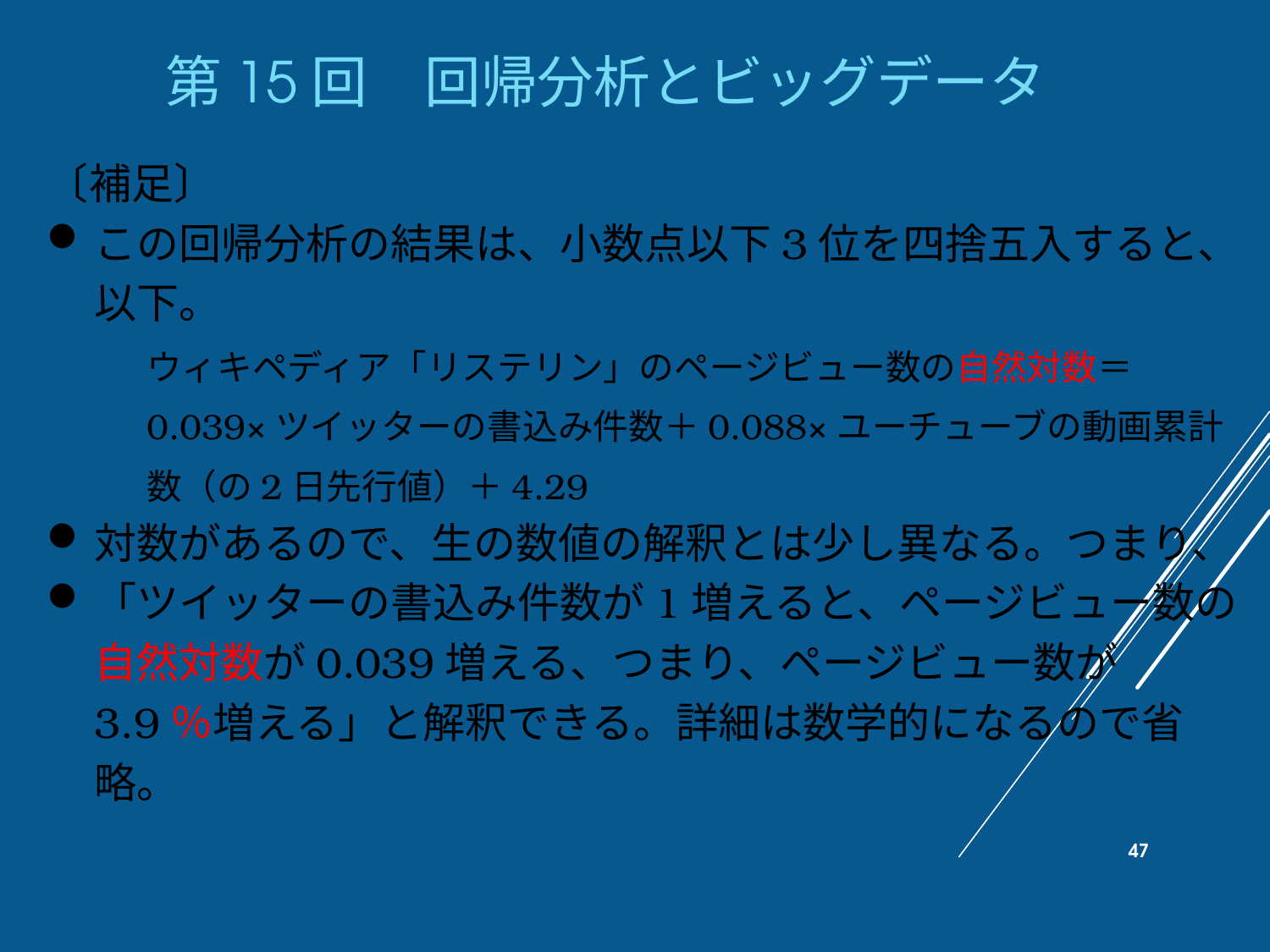

第15回　回帰分析とビッグデータ
〔補足〕
この回帰分析の結果は、小数点以下3位を四捨五入すると、以下。
ウィキペディア「リステリン」のページビュー数の自然対数＝0.039×ツイッターの書込み件数＋0.088×ユーチューブの動画累計数（の2日先行値）＋4.29
対数があるので、生の数値の解釈とは少し異なる。つまり、
「ツイッターの書込み件数が1増えると、ページビュー数の自然対数が0.039増える、つまり、ページビュー数が3.9％増える」と解釈できる。詳細は数学的になるので省略。
47